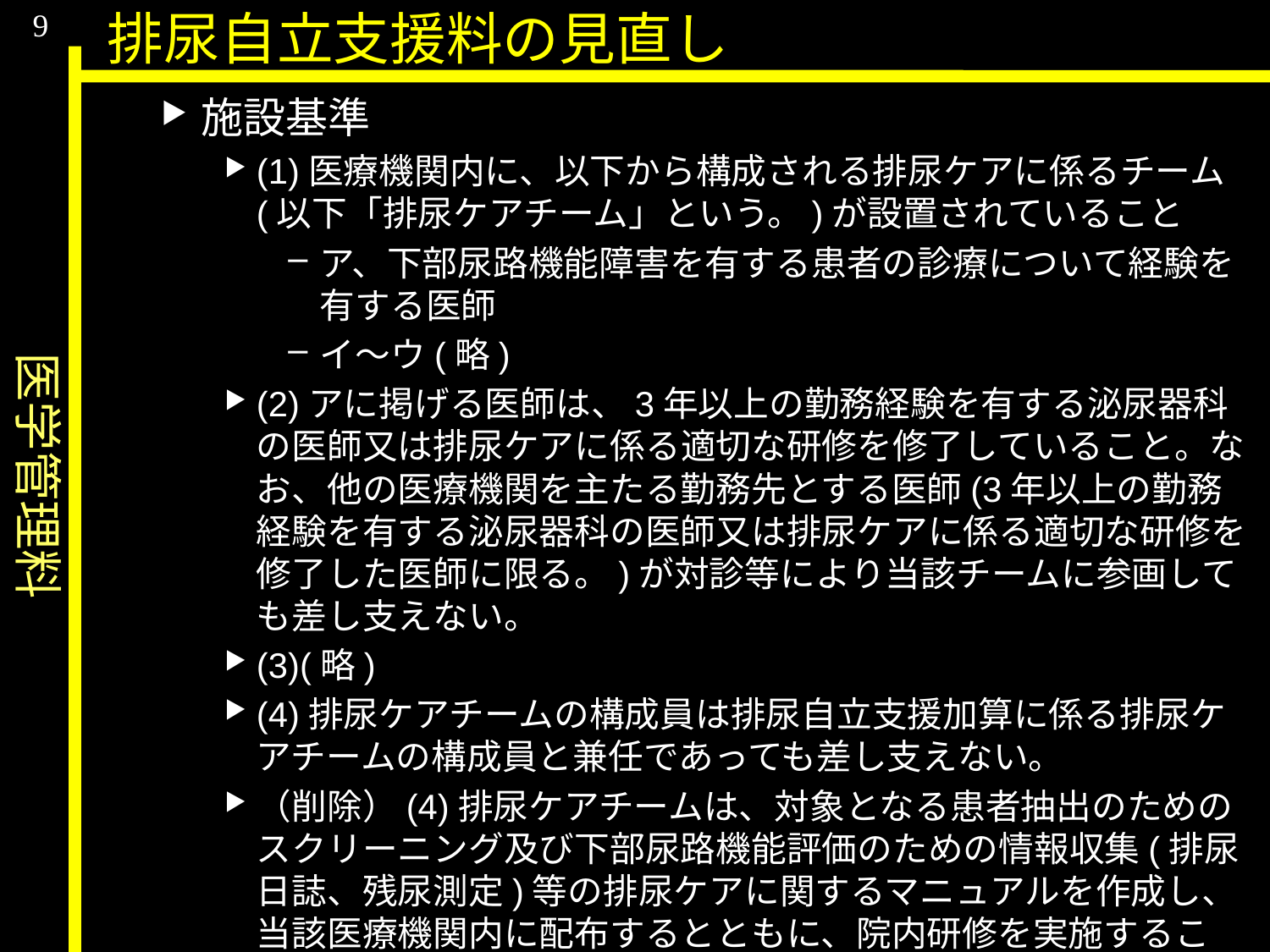

医学管理料
9
排尿自立支援料の見直し

施設基準
(1)医療機関内に、以下から構成される排尿ケアに係るチーム(以下「排尿ケアチーム」という。)が設置されていること
ア、下部尿路機能障害を有する患者の診療について経験を有する医師
イ〜ウ(略)
(2)アに掲げる医師は、3年以上の勤務経験を有する泌尿器科の医師又は排尿ケアに係る適切な研修を修了していること。なお、他の医療機関を主たる勤務先とする医師(3年以上の勤務経験を有する泌尿器科の医師又は排尿ケアに係る適切な研修を修了した医師に限る。)が対診等により当該チームに参画しても差し支えない。
(3)(略)
(4)排尿ケアチームの構成員は排尿自立支援加算に係る排尿ケアチームの構成員と兼任であっても差し支えない。
（削除）(4)排尿ケアチームは、対象となる患者抽出のためのスクリーニング及び下部尿路機能評価のための情報収集(排尿日誌、残尿測定)等の排尿ケアに関するマニュアルを作成し、当該医療機関内に配布するとともに、院内研修を実施すること。